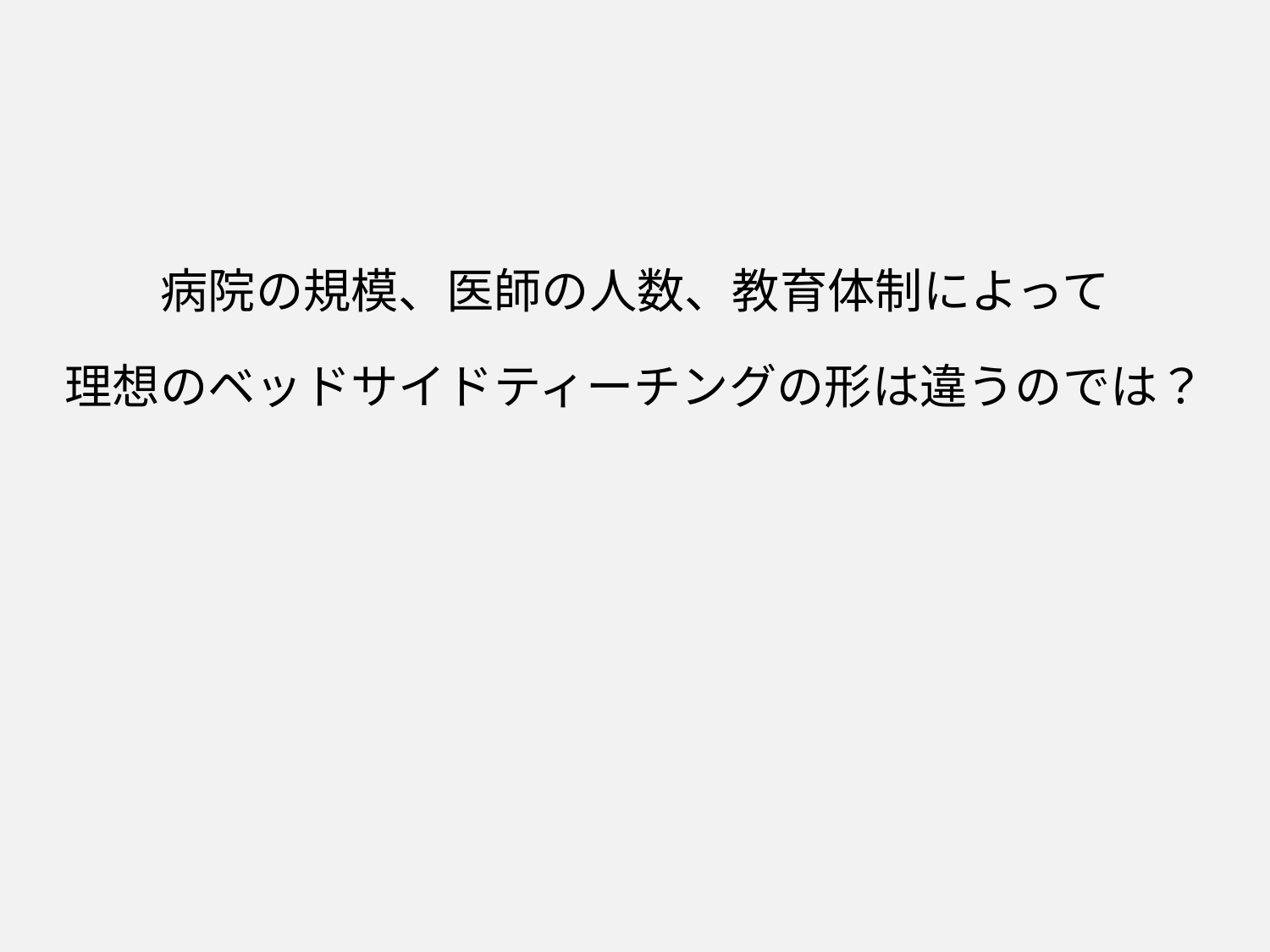

病院の規模、医師の人数、教育体制によって
理想のベッドサイドティーチングの形は違うのでは？